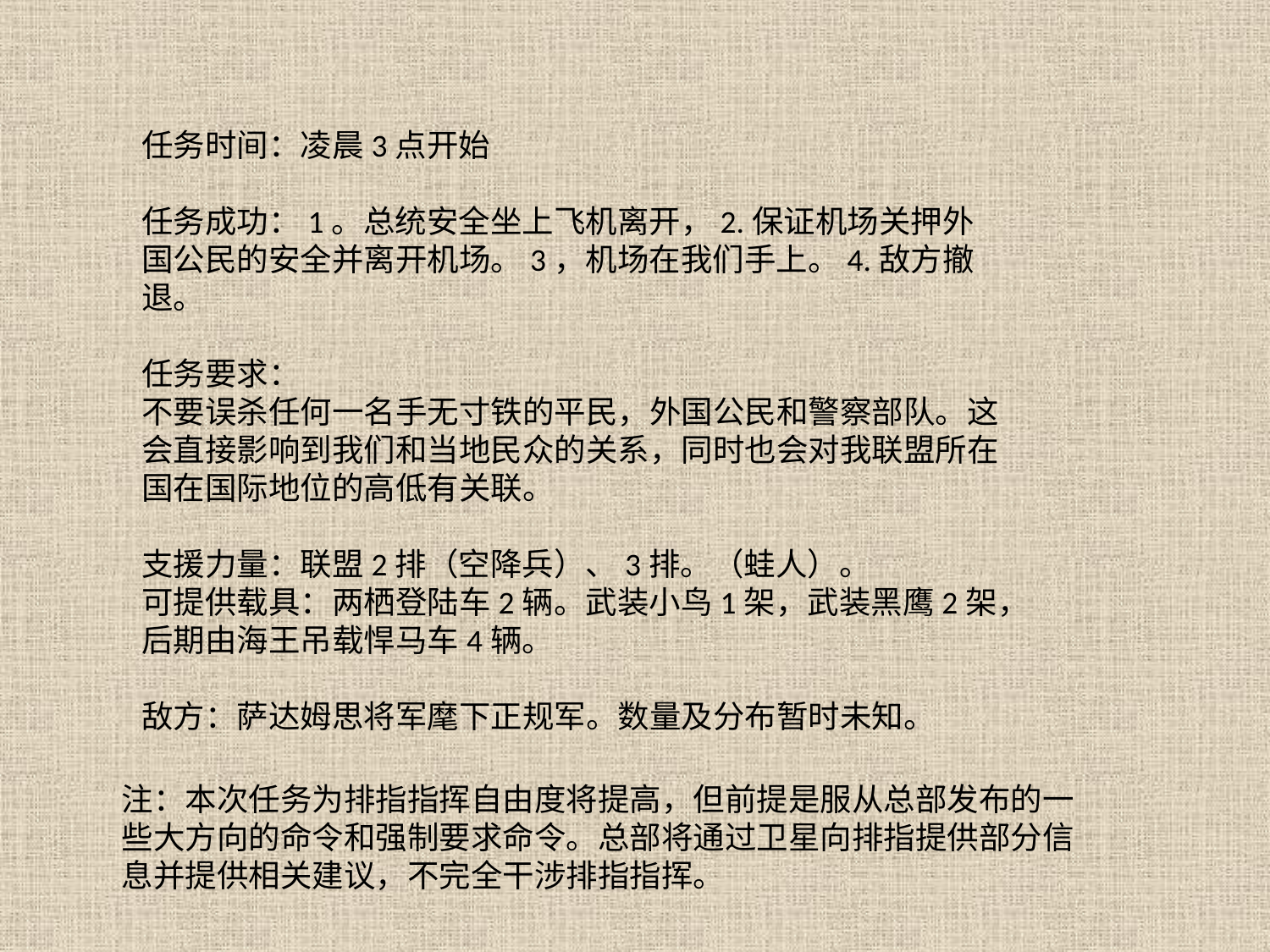

任务时间：凌晨3点开始

任务成功：1。总统安全坐上飞机离开，2.保证机场关押外国公民的安全并离开机场。3，机场在我们手上。4.敌方撤退。

任务要求：
不要误杀任何一名手无寸铁的平民，外国公民和警察部队。这会直接影响到我们和当地民众的关系，同时也会对我联盟所在国在国际地位的高低有关联。

支援力量：联盟2排（空降兵）、3排。（蛙人）。
可提供载具：两栖登陆车2辆。武装小鸟1架，武装黑鹰2架，后期由海王吊载悍马车4辆。

敌方：萨达姆思将军麾下正规军。数量及分布暂时未知。

注：本次任务为排指指挥自由度将提高，但前提是服从总部发布的一些大方向的命令和强制要求命令。总部将通过卫星向排指提供部分信息并提供相关建议，不完全干涉排指指挥。